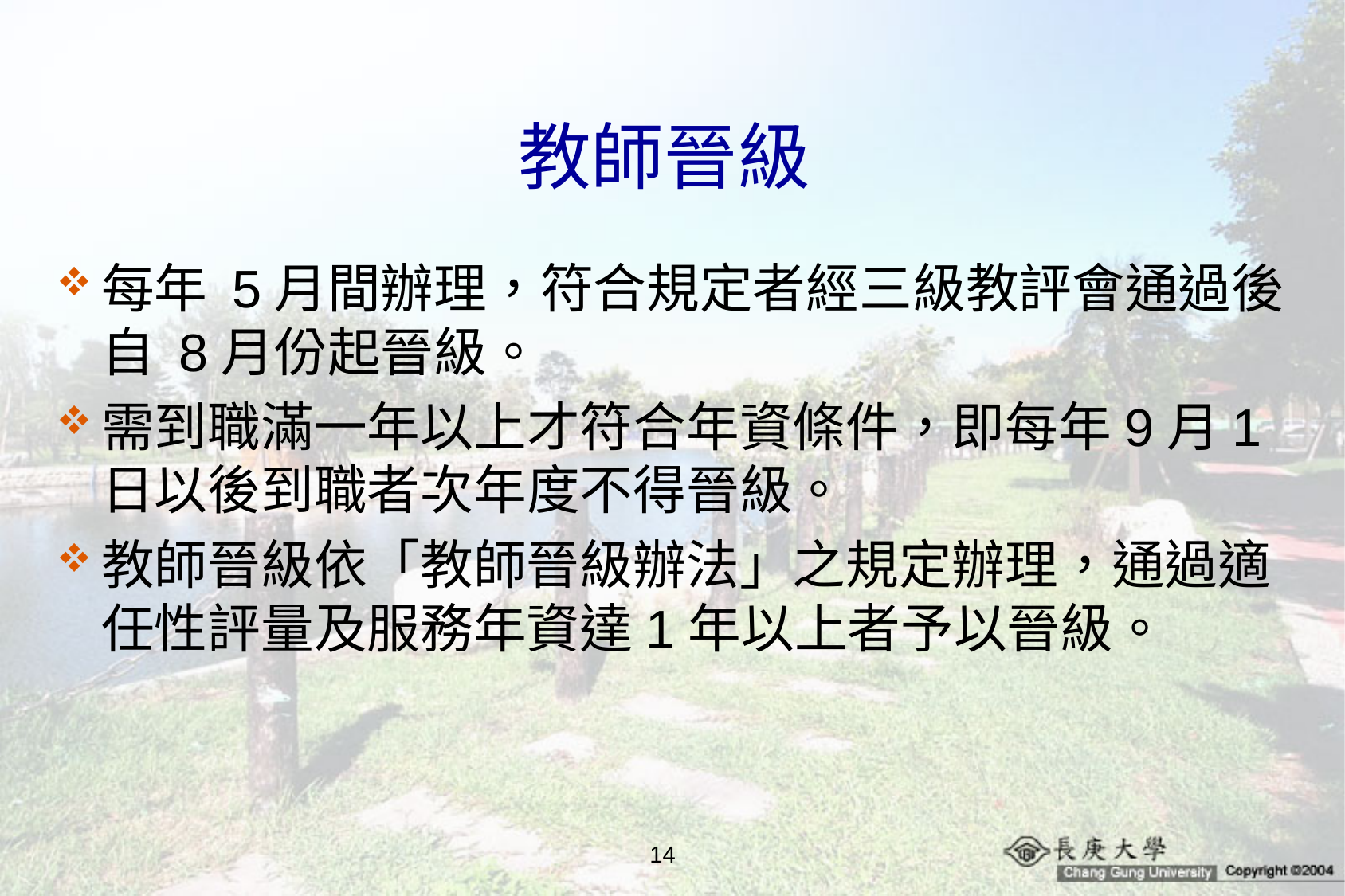

# 教師晉級
每年 5月間辦理，符合規定者經三級教評會通過後自 8月份起晉級。
需到職滿一年以上才符合年資條件，即每年9月1日以後到職者次年度不得晉級。
教師晉級依「教師晉級辦法」之規定辦理，通過適任性評量及服務年資達1年以上者予以晉級。
14